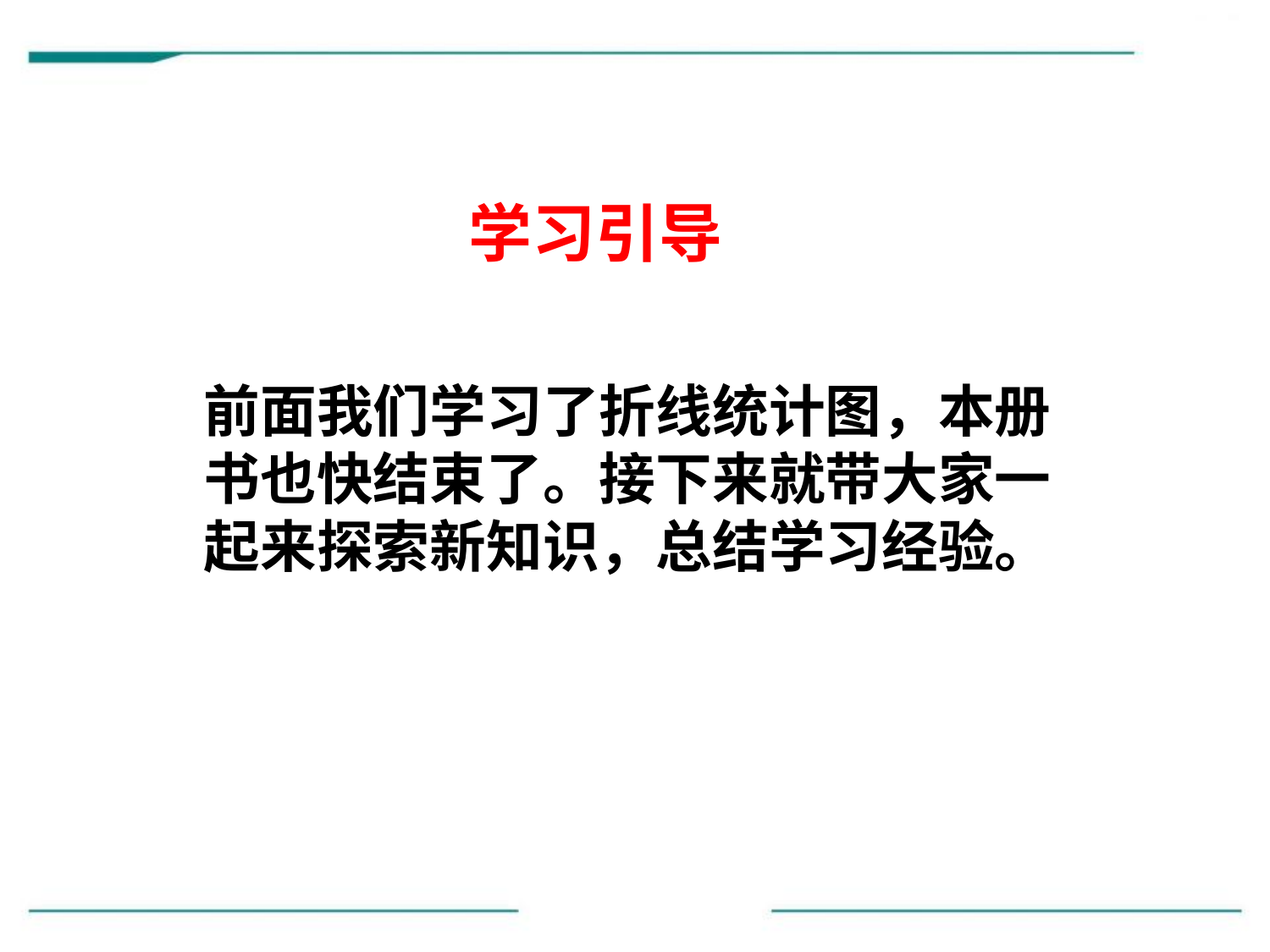

学习引导
前面我们学习了折线统计图，本册书也快结束了。接下来就带大家一起来探索新知识，总结学习经验。